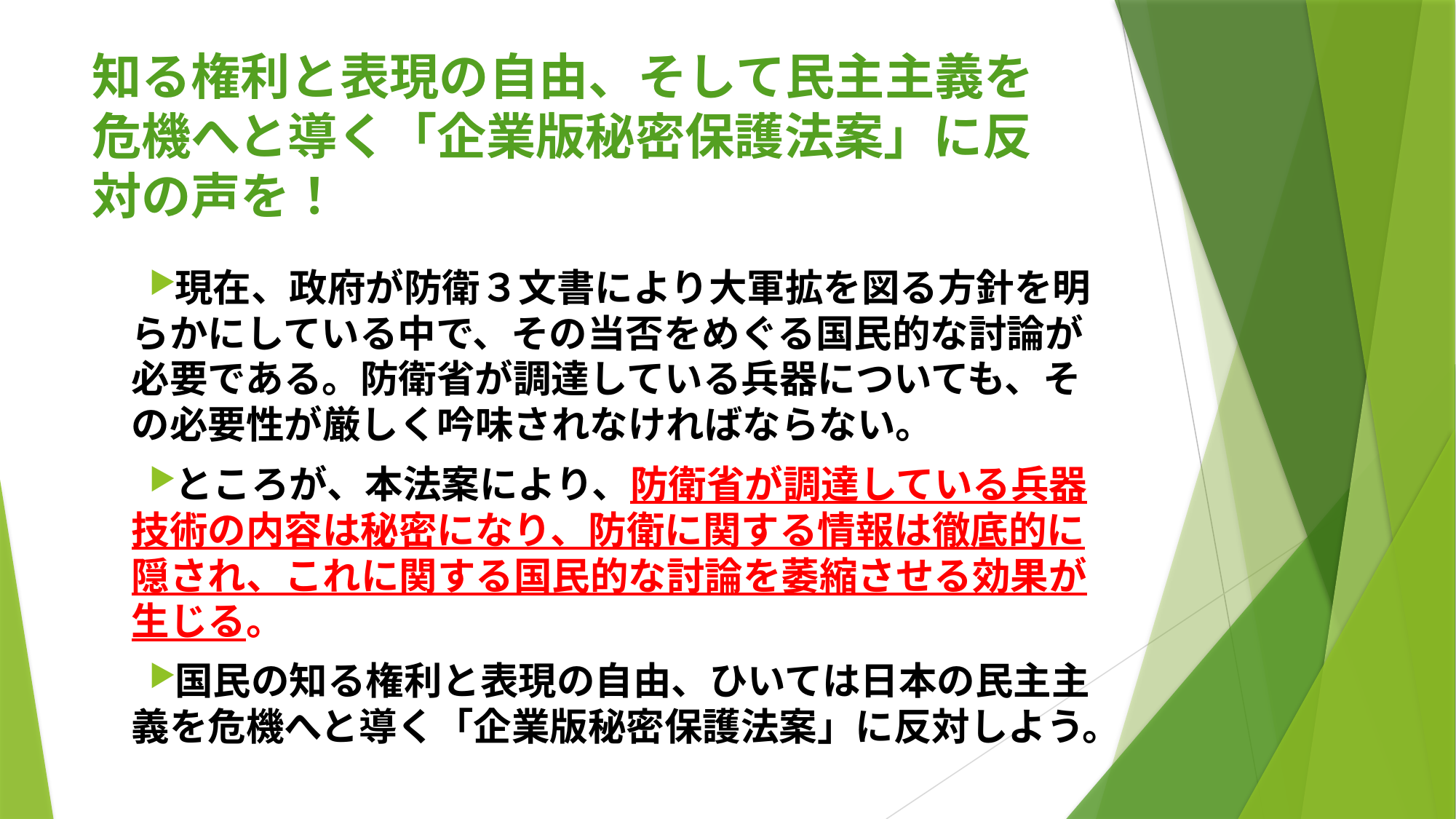

# 知る権利と表現の自由、そして民主主義を危機へと導く「企業版秘密保護法案」に反対の声を！
現在、政府が防衛３文書により大軍拡を図る方針を明らかにしている中で、その当否をめぐる国民的な討論が必要である。防衛省が調達している兵器についても、その必要性が厳しく吟味されなければならない。
ところが、本法案により、防衛省が調達している兵器技術の内容は秘密になり、防衛に関する情報は徹底的に隠され、これに関する国民的な討論を萎縮させる効果が生じる。
国民の知る権利と表現の自由、ひいては日本の民主主義を危機へと導く「企業版秘密保護法案」に反対しよう。

23